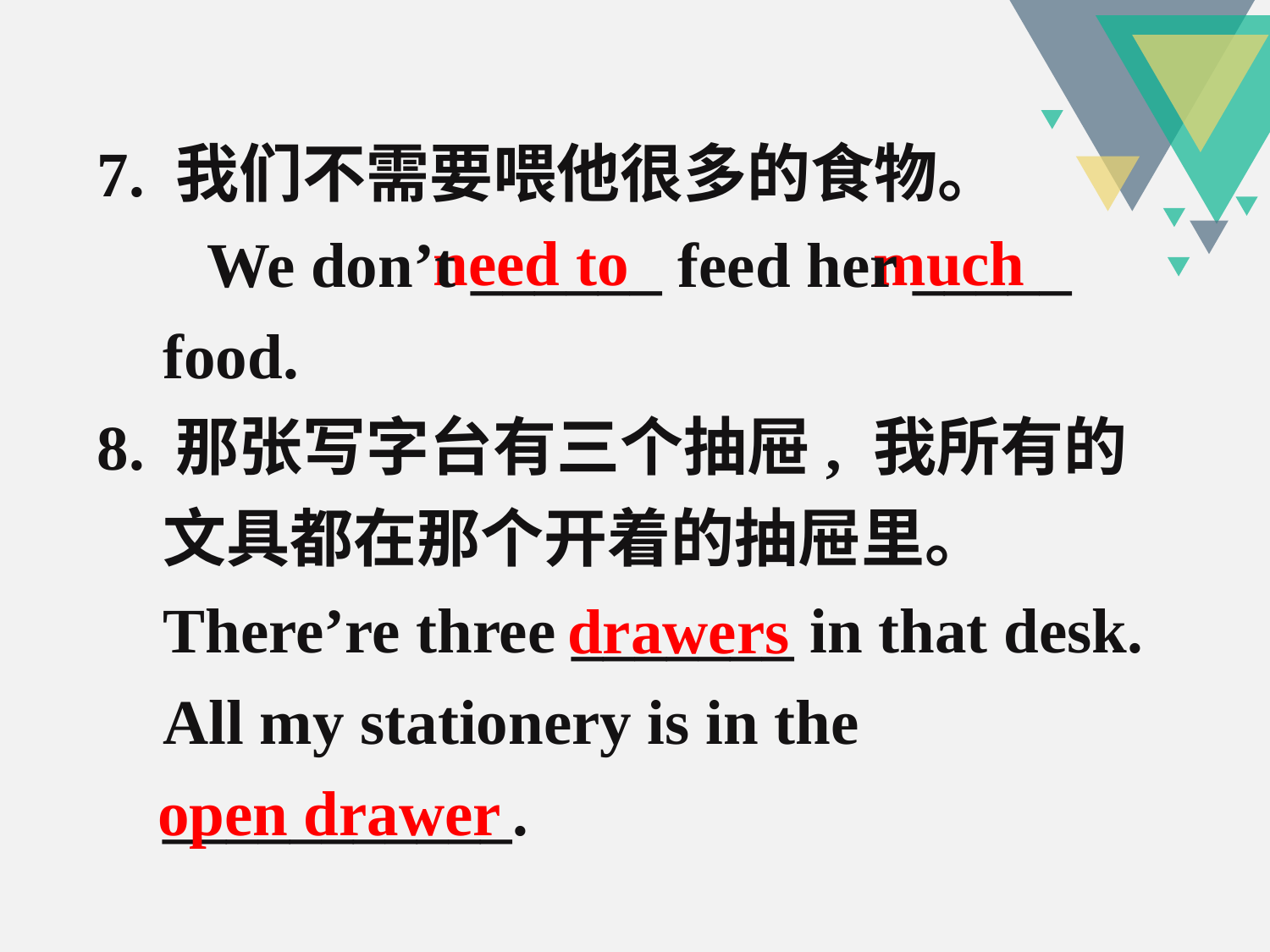

7. 我们不需要喂他很多的食物。              We don’t ______ feed her _____ food.
8. 那张写字台有三个抽屉, 我所有的文具都在那个开着的抽屉里。 There’re three _______ in that desk. All my stationery is in the ___________.
need to
 much
drawers
open drawer